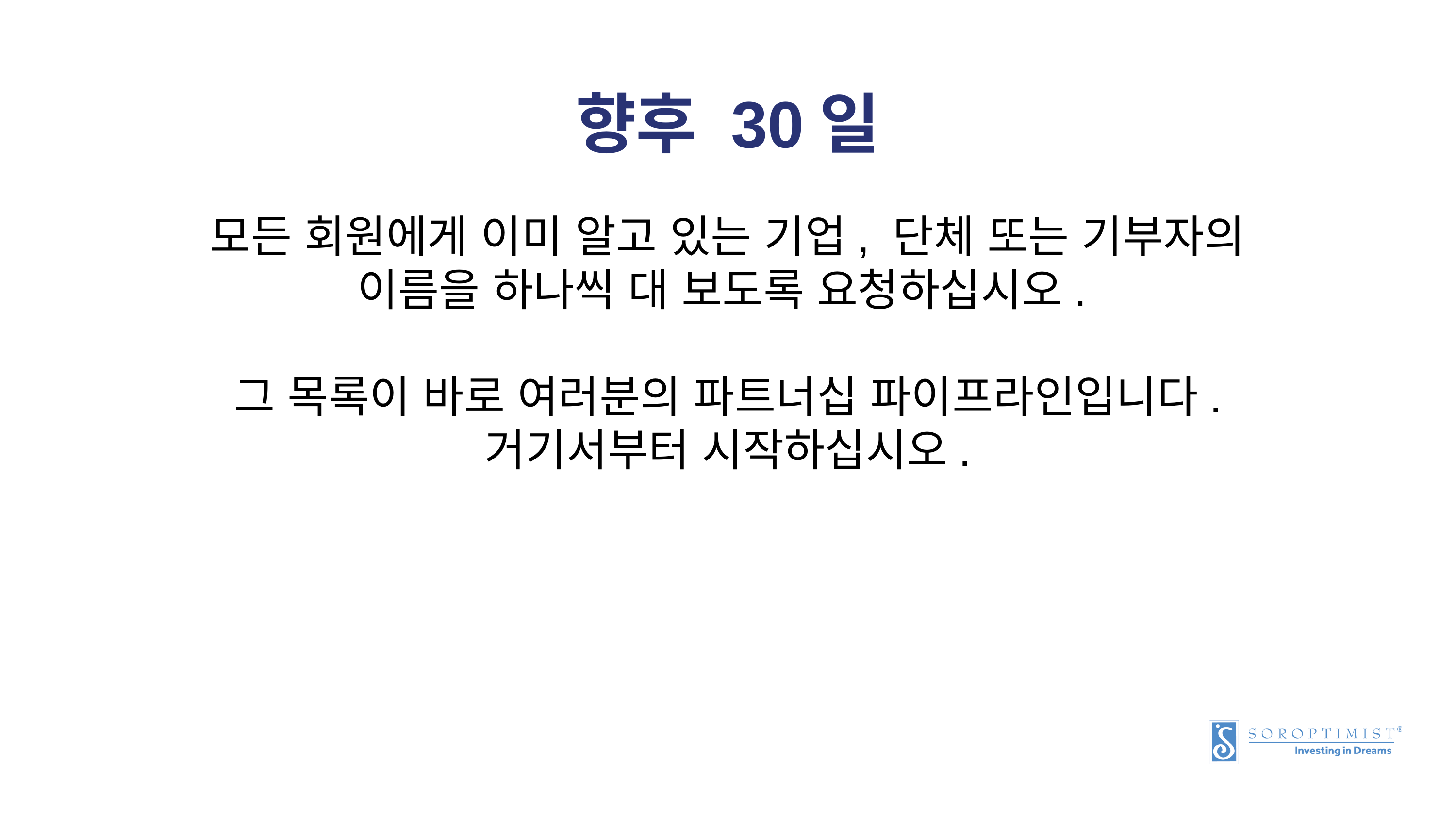

향후 30일
모든 회원에게 이미 알고 있는 기업, 단체 또는 기부자의 이름을 하나씩 대 보도록 요청하십시오.

그 목록이 바로 여러분의 파트너십 파이프라인입니다. 거기서부터 시작하십시오.